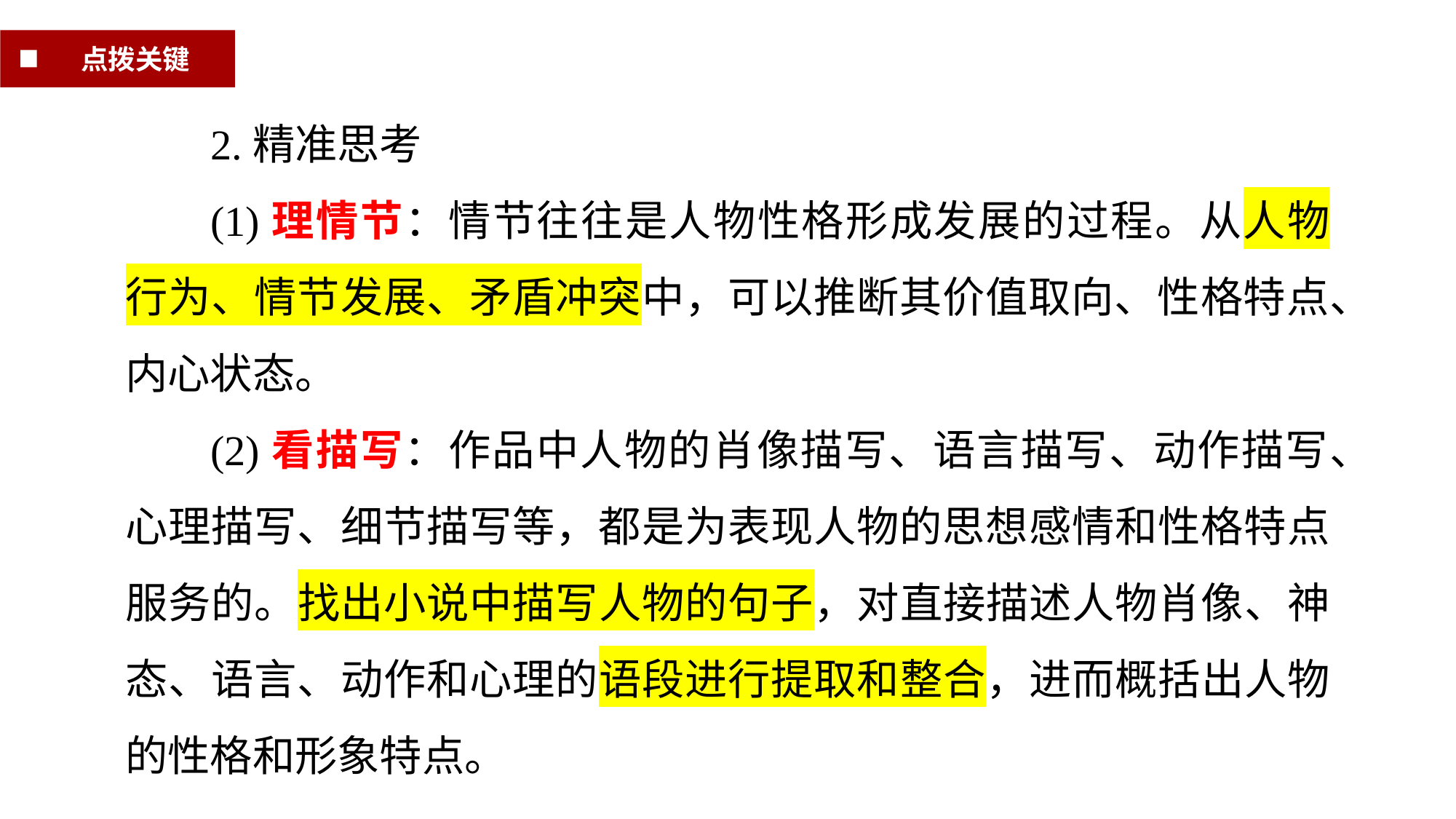

点拨关键

2.精准思考
(1)理情节：情节往往是人物性格形成发展的过程。从人物行为、情节发展、矛盾冲突中，可以推断其价值取向、性格特点、内心状态。
(2)看描写：作品中人物的肖像描写、语言描写、动作描写、心理描写、细节描写等，都是为表现人物的思想感情和性格特点服务的。找出小说中描写人物的句子，对直接描述人物肖像、神态、语言、动作和心理的语段进行提取和整合，进而概括出人物的性格和形象特点。